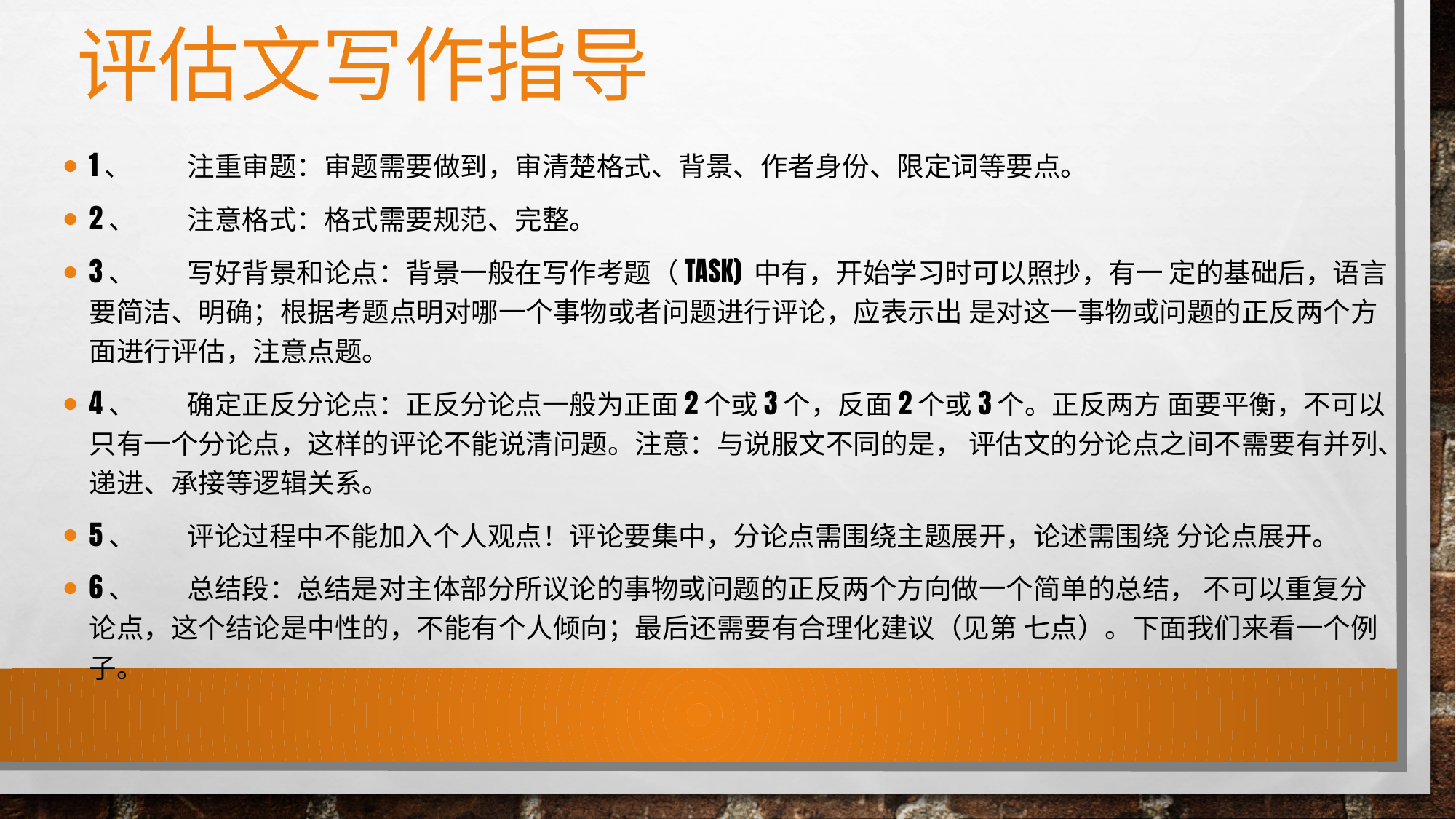

# 评估文写作指导
1、	注重审题：审题需要做到，审清楚格式、背景、作者身份、限定词等要点。
2、	注意格式：格式需要规范、完整。
3、	写好背景和论点：背景一般在写作考题（TASK) 中有，开始学习时可以照抄，有一 定的基础后，语言要简洁、明确；根据考题点明对哪一个事物或者问题进行评论，应表示出 是对这一事物或问题的正反两个方面进行评估，注意点题。
4、	确定正反分论点：正反分论点一般为正面2个或3个，反面2个或3个。正反两方 面要平衡，不可以只有一个分论点，这样的评论不能说清问题。注意：与说服文不同的是， 评估文的分论点之间不需要有并列、递进、承接等逻辑关系。
5、	评论过程中不能加入个人观点！评论要集中，分论点需围绕主题展开，论述需围绕 分论点展开。
6、	总结段：总结是对主体部分所议论的事物或问题的正反两个方向做一个简单的总结， 不可以重复分论点，这个结论是中性的，不能有个人倾向；最后还需要有合理化建议（见第 七点）。下面我们来看一个例子。